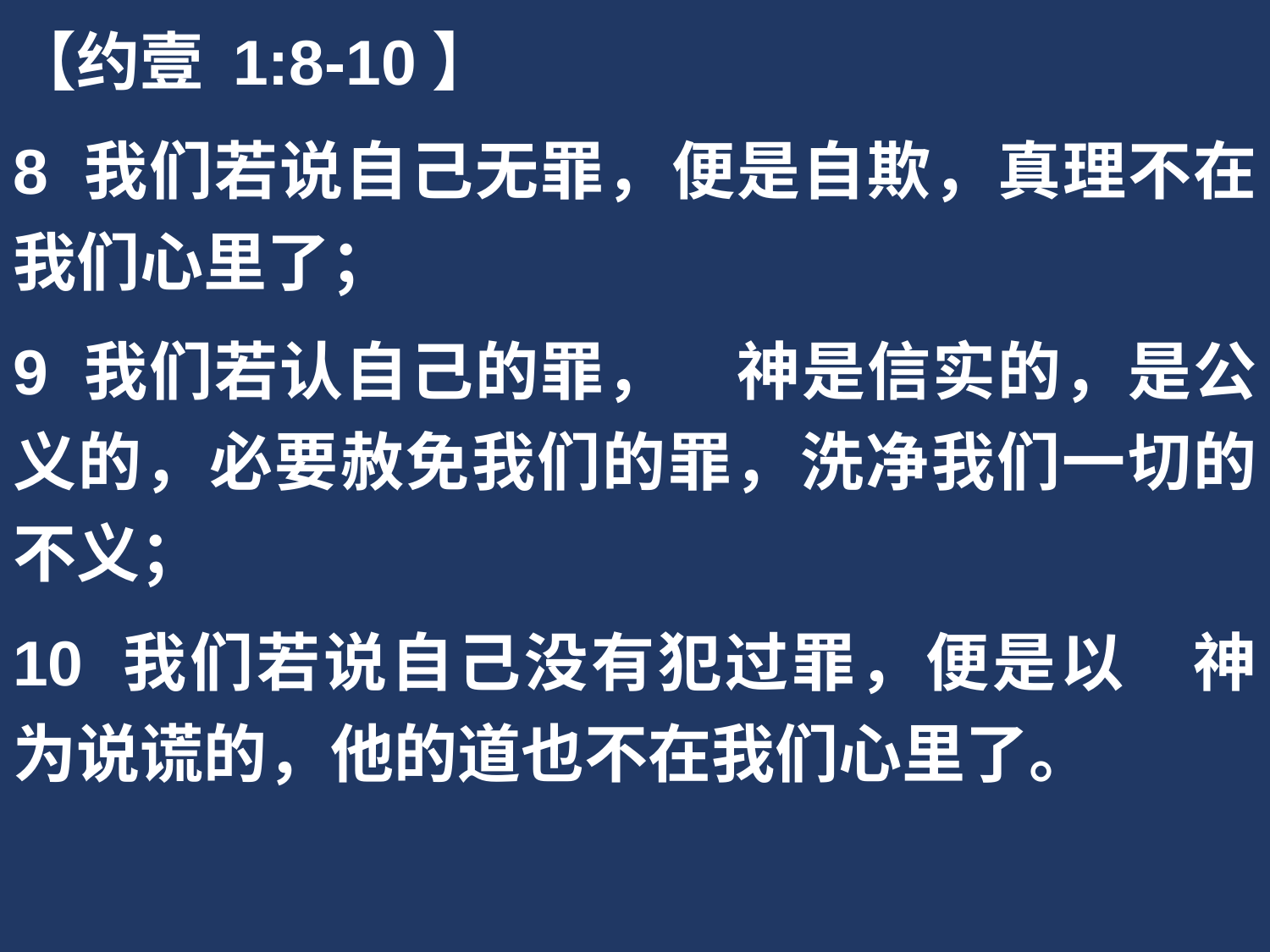

【约壹 1:8-10】
8 我们若说自己无罪，便是自欺，真理不在我们心里了；
9 我们若认自己的罪，　神是信实的，是公义的，必要赦免我们的罪，洗净我们一切的不义；
10 我们若说自己没有犯过罪，便是以　神为说谎的，他的道也不在我们心里了。